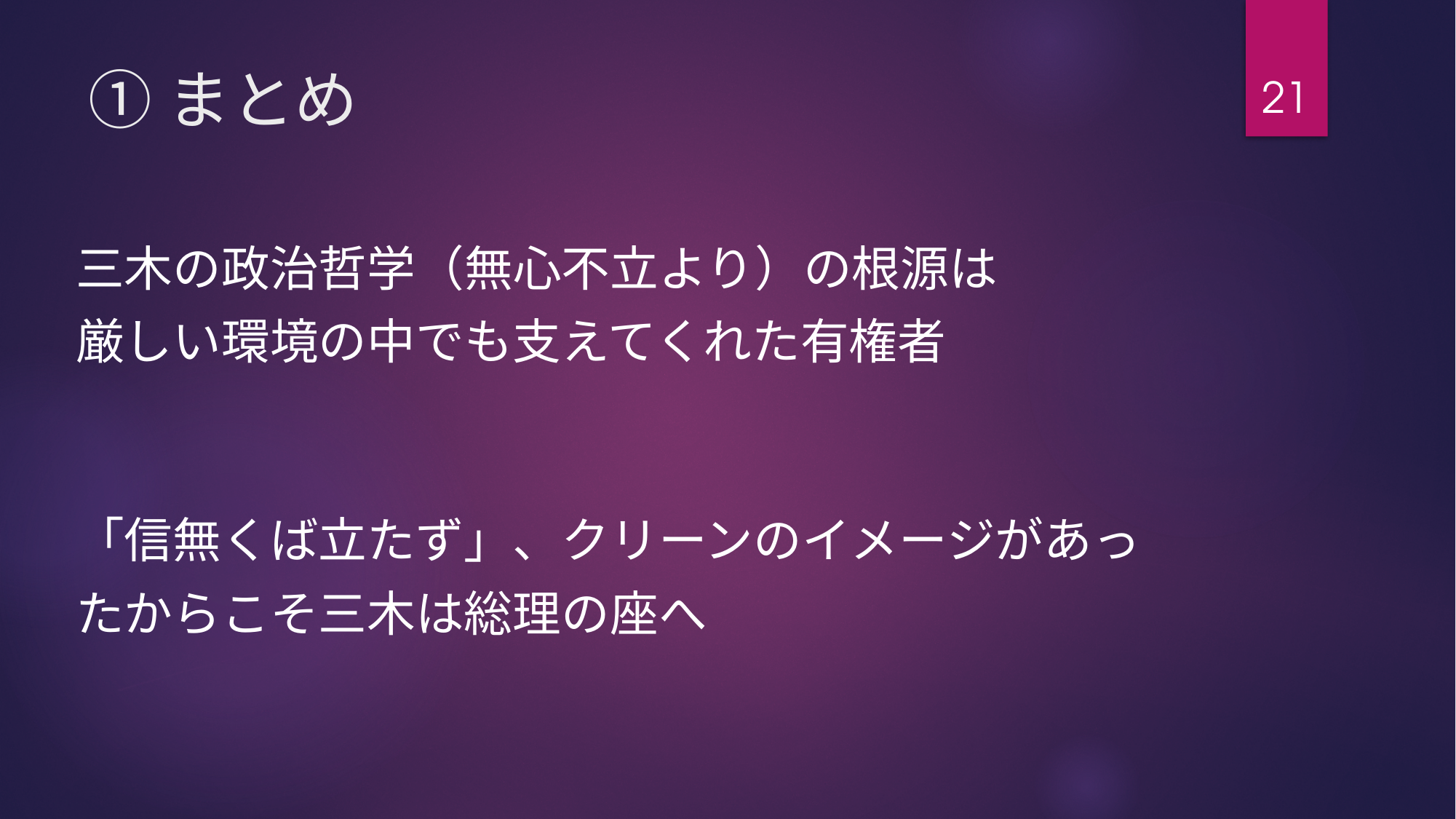

21
# ①まとめ

三木の政治哲学（無心不立より）の根源は
厳しい環境の中でも支えてくれた有権者

「信無くば立たず」、クリーンのイメージがあっ
たからこそ三木は総理の座へ